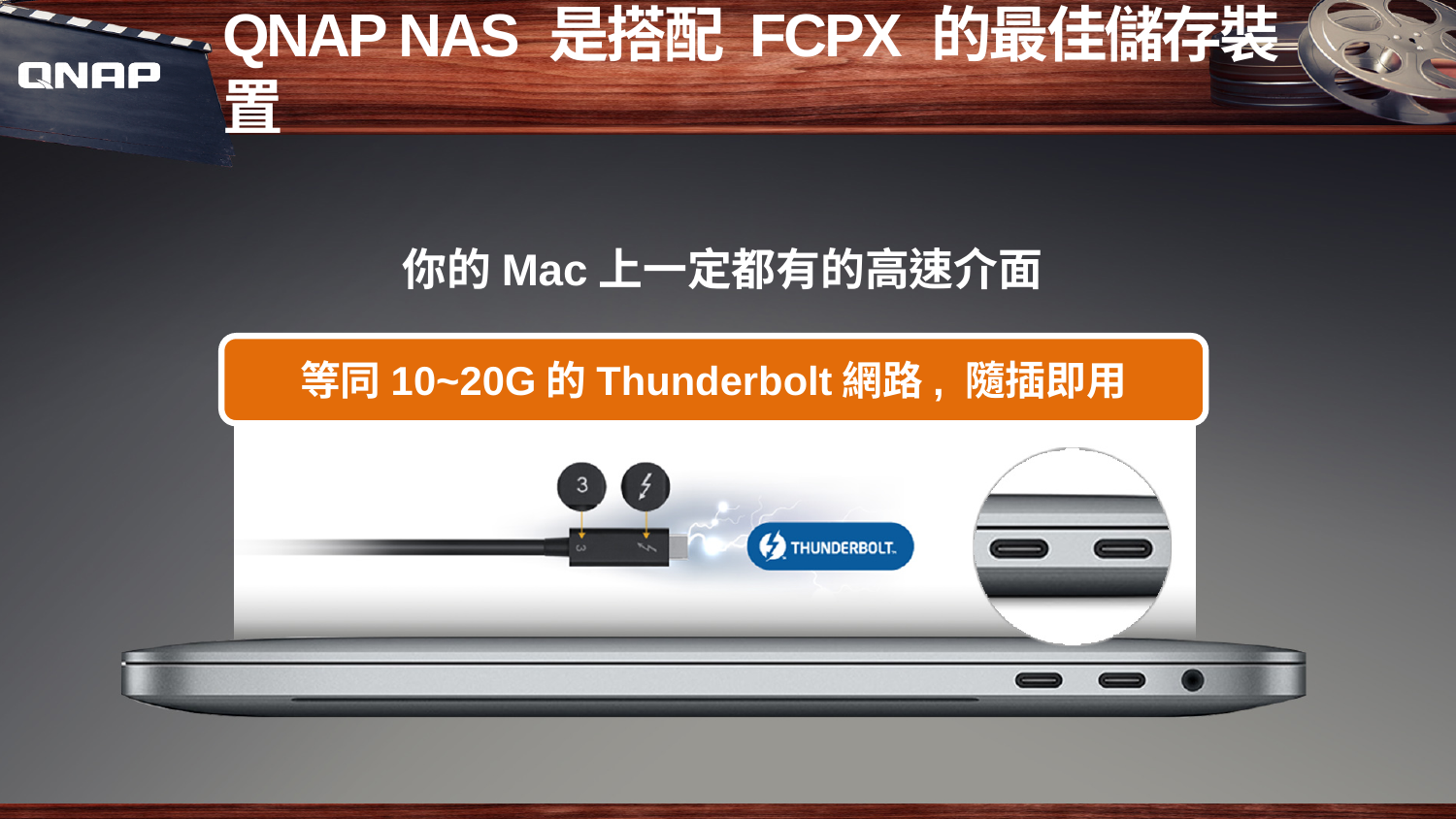

QNAP NAS 是搭配 FCPX 的最佳儲存裝置
你的Mac上一定都有的高速介面
等同10~20G的Thunderbolt網路, 隨插即用